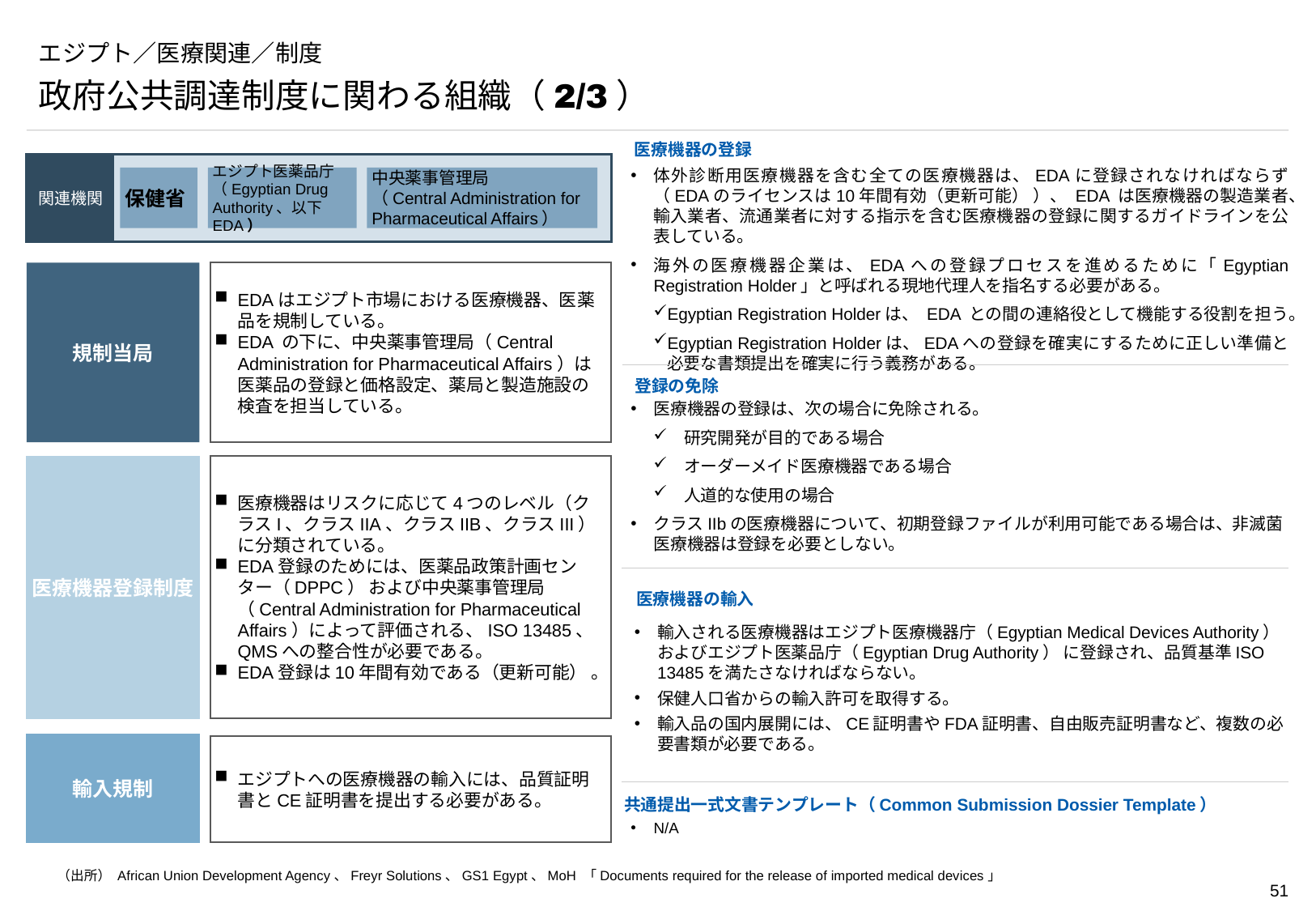

# エジプト／医療関連／制度
政府公共調達制度に関わる組織（2/3）
医療機器の登録
体外診断用医療機器を含む全ての医療機器は、EDAに登録されなければならず（EDAのライセンスは10年間有効（更新可能） ）、 EDA は医療機器の製造業者、輸入業者、流通業者に対する指示を含む医療機器の登録に関するガイドラインを公表している。
海外の医療機器企業は、EDAへの登録プロセスを進めるために「Egyptian Registration Holder」と呼ばれる現地代理人を指名する必要がある。
Egyptian Registration Holderは、 EDA との間の連絡役として機能する役割を担う。
Egyptian Registration Holderは、EDAへの登録を確実にするために正しい準備と必要な書類提出を確実に行う義務がある。

関連機関
保健省
エジプト医薬品庁（Egyptian Drug Authority、以下EDA）
中央薬事管理局
（Central Administration for Pharmaceutical Affairs）
規制当局
EDAはエジプト市場における医療機器、医薬品を規制している。
EDA の下に、中央薬事管理局（Central Administration for Pharmaceutical Affairs）は医薬品の登録と価格設定、薬局と製造施設の検査を担当している。
登録の免除
医療機器の登録は、次の場合に免除される。
研究開発が目的である場合
オーダーメイド医療機器である場合
人道的な使用の場合
クラスIIbの医療機器について、初期登録ファイルが利用可能である場合は、非滅菌医療機器は登録を必要としない。
医療機器はリスクに応じて4つのレベル（クラスI、クラスIIA、クラスIIB、クラスIII）に分類されている。
EDA登録のためには、医薬品政策計画センター（DPPC） および中央薬事管理局（Central Administration for Pharmaceutical Affairs）によって評価される、ISO 13485、QMSへの整合性が必要である。
EDA登録は10年間有効である（更新可能） 。
医療機器登録制度
医療機器の輸入
輸入される医療機器はエジプト医療機器庁（Egyptian Medical Devices Authority） およびエジプト医薬品庁（Egyptian Drug Authority） に登録され、品質基準ISO 13485を満たさなければならない。
保健人口省からの輸入許可を取得する。
輸入品の国内展開には、CE証明書やFDA証明書、自由販売証明書など、複数の必要書類が必要である。
輸入規制
エジプトへの医療機器の輸入には、品質証明書とCE証明書を提出する必要がある。
共通提出一式文書テンプレート（Common Submission Dossier Template）
N/A
（出所） African Union Development Agency、Freyr Solutions、GS1 Egypt、MoH 「Documents required for the release of imported medical devices」